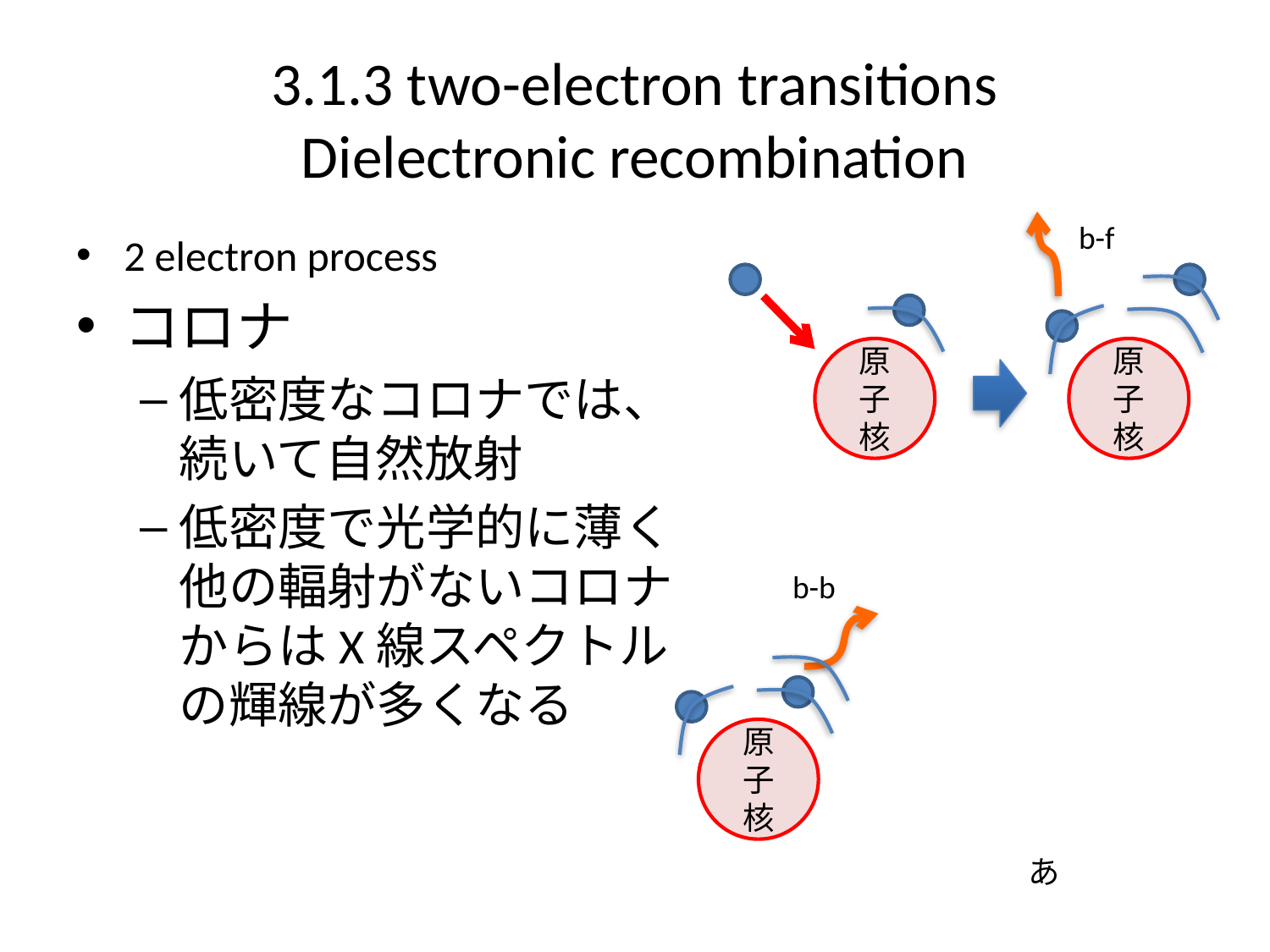

# 3.1.3 two-electron transitions Dielectronic recombination
b-f
2 electron process
コロナ
低密度なコロナでは、
続いて自然放射
低密度で光学的に薄く
他の輻射がないコロナ
からはX線スペクトル
の輝線が多くなる

原子核
原子核

b-b

原子核
あ